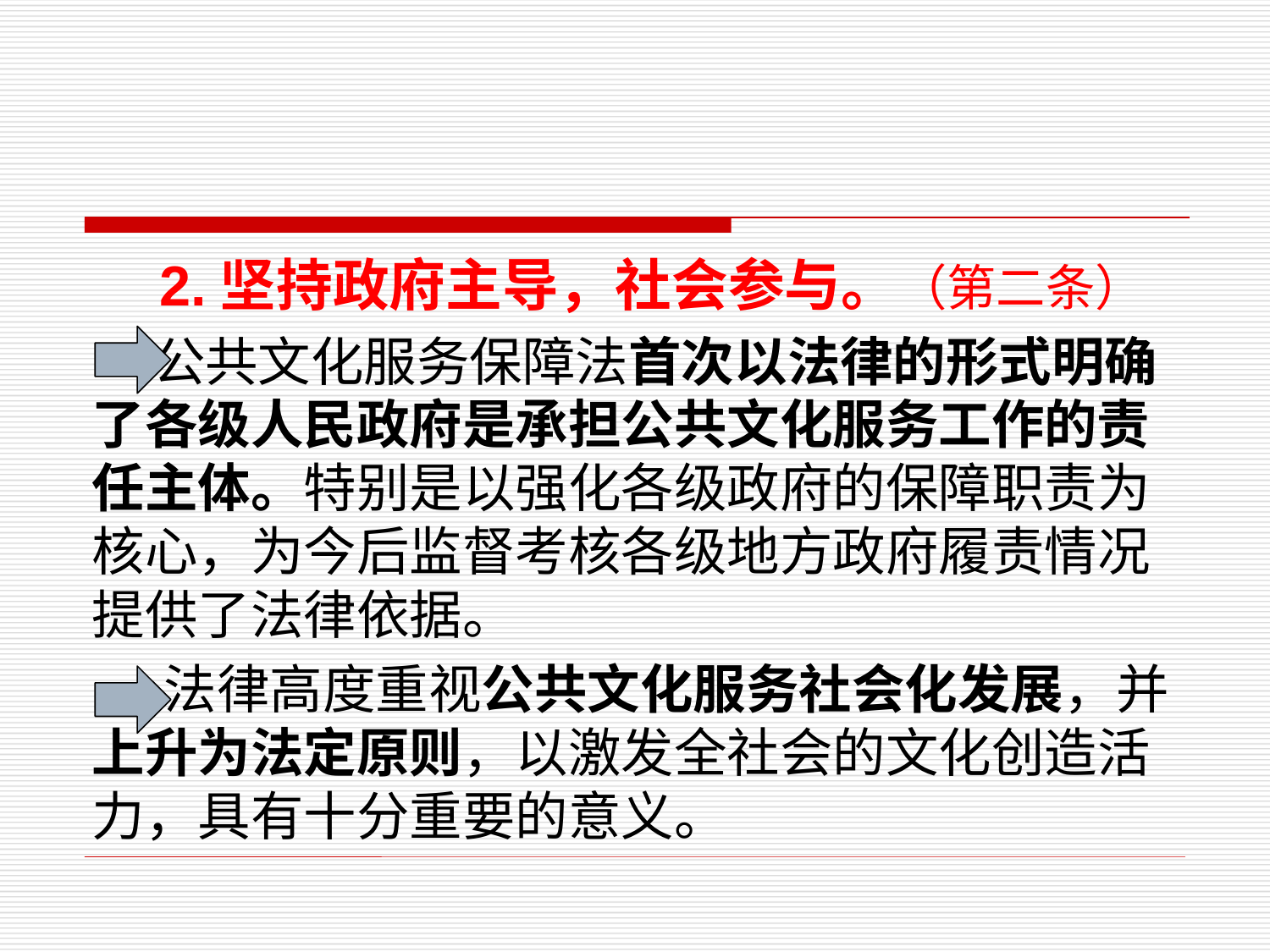

2.坚持政府主导，社会参与。（第二条）
    公共文化服务保障法首次以法律的形式明确了各级人民政府是承担公共文化服务工作的责任主体。特别是以强化各级政府的保障职责为核心，为今后监督考核各级地方政府履责情况提供了法律依据。
     法律高度重视公共文化服务社会化发展，并上升为法定原则，以激发全社会的文化创造活力，具有十分重要的意义。